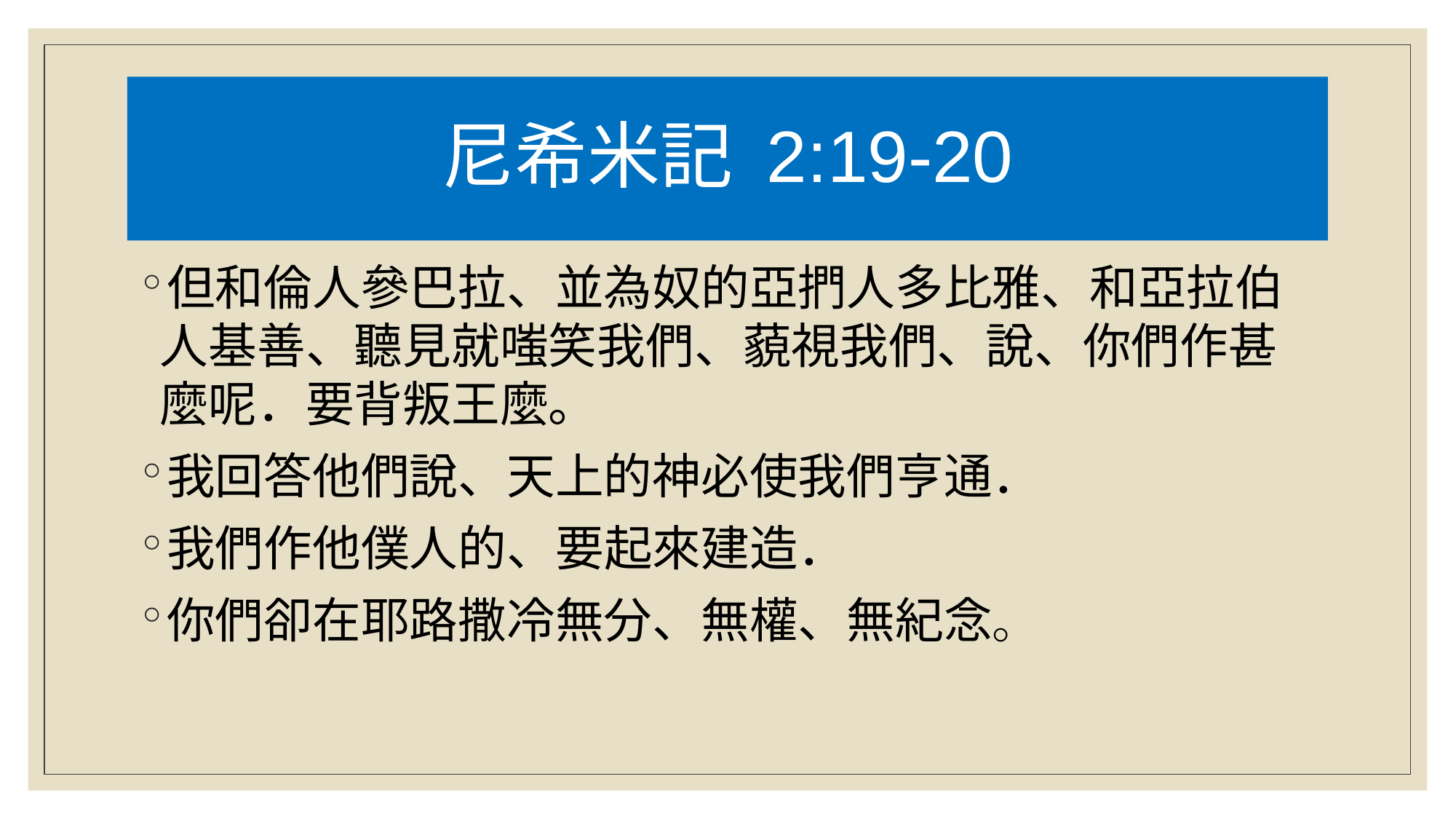

# 尼希米記 2:19-20
但和倫人參巴拉、並為奴的亞捫人多比雅、和亞拉伯人基善、聽見就嗤笑我們、藐視我們、說、你們作甚麼呢．要背叛王麼。
我回答他們說、天上的神必使我們亨通．
我們作他僕人的、要起來建造．
你們卻在耶路撒冷無分、無權、無紀念。